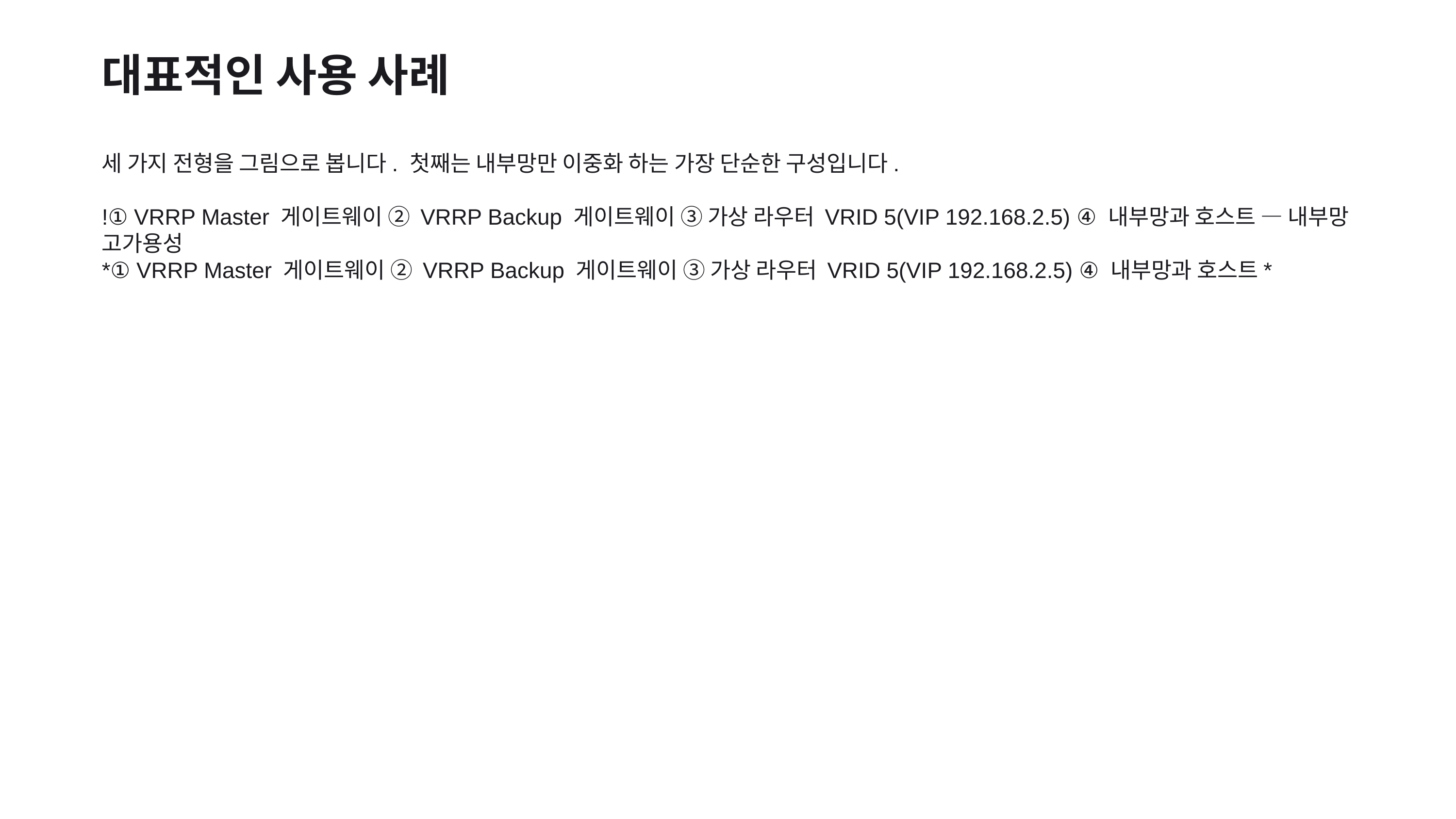

대표적인 사용 사례
세 가지 전형을 그림으로 봅니다. 첫째는 내부망만 이중화 하는 가장 단순한 구성입니다.

!① VRRP Master 게이트웨이 ② VRRP Backup 게이트웨이 ③ 가상 라우터 VRID 5(VIP 192.168.2.5) ④ 내부망과 호스트 — 내부망 고가용성
*① VRRP Master 게이트웨이 ② VRRP Backup 게이트웨이 ③ 가상 라우터 VRID 5(VIP 192.168.2.5) ④ 내부망과 호스트*